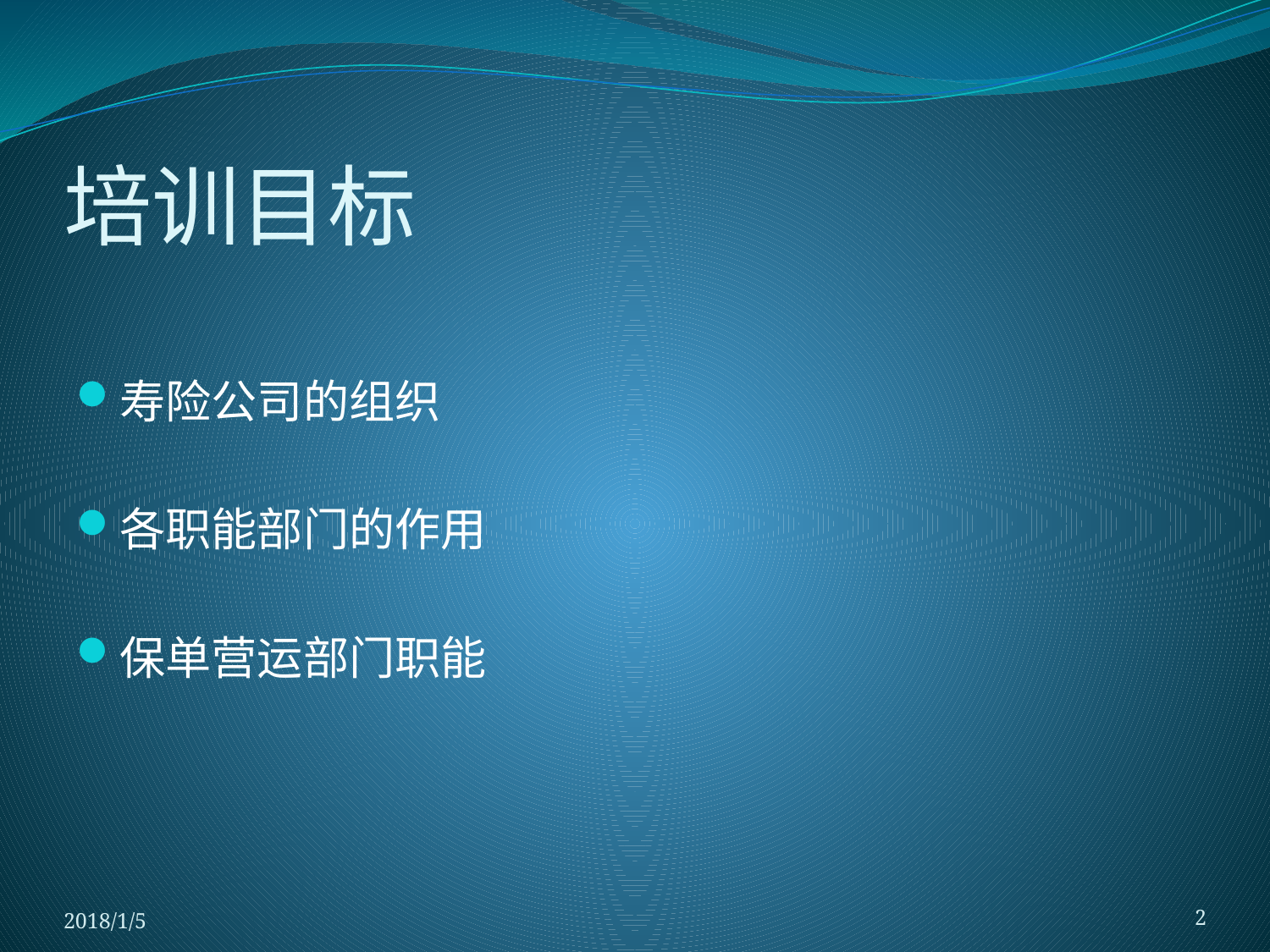

# 培训目标
寿险公司的组织

各职能部门的作用

保单营运部门职能

2018/1/5
2